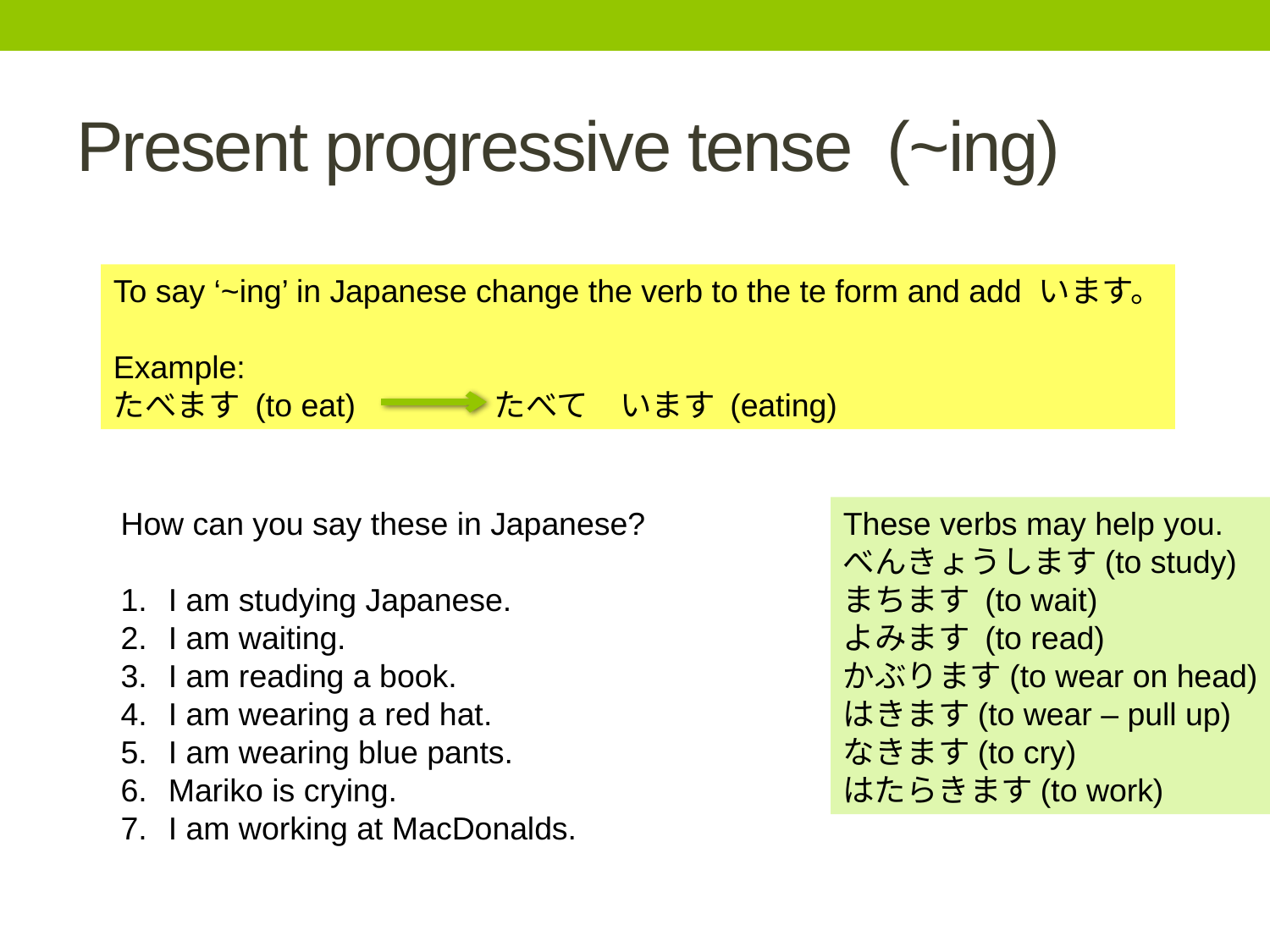

# Present progressive tense  (~ing)
To say ‘~ing’ in Japanese change the verb to the te form and add います。

Example:
たべます (to eat)		たべて　います (eating)
How can you say these in Japanese?

I am studying Japanese.
I am waiting.
I am reading a book.
I am wearing a red hat.
I am wearing blue pants.
Mariko is crying.
I am working at MacDonalds.
These verbs may help you.
べんきょうします(to study)
まちます (to wait)
よみます (to read)
かぶります(to wear on head)
はきます(to wear – pull up)
なきます(to cry)
はたらきます(to work)